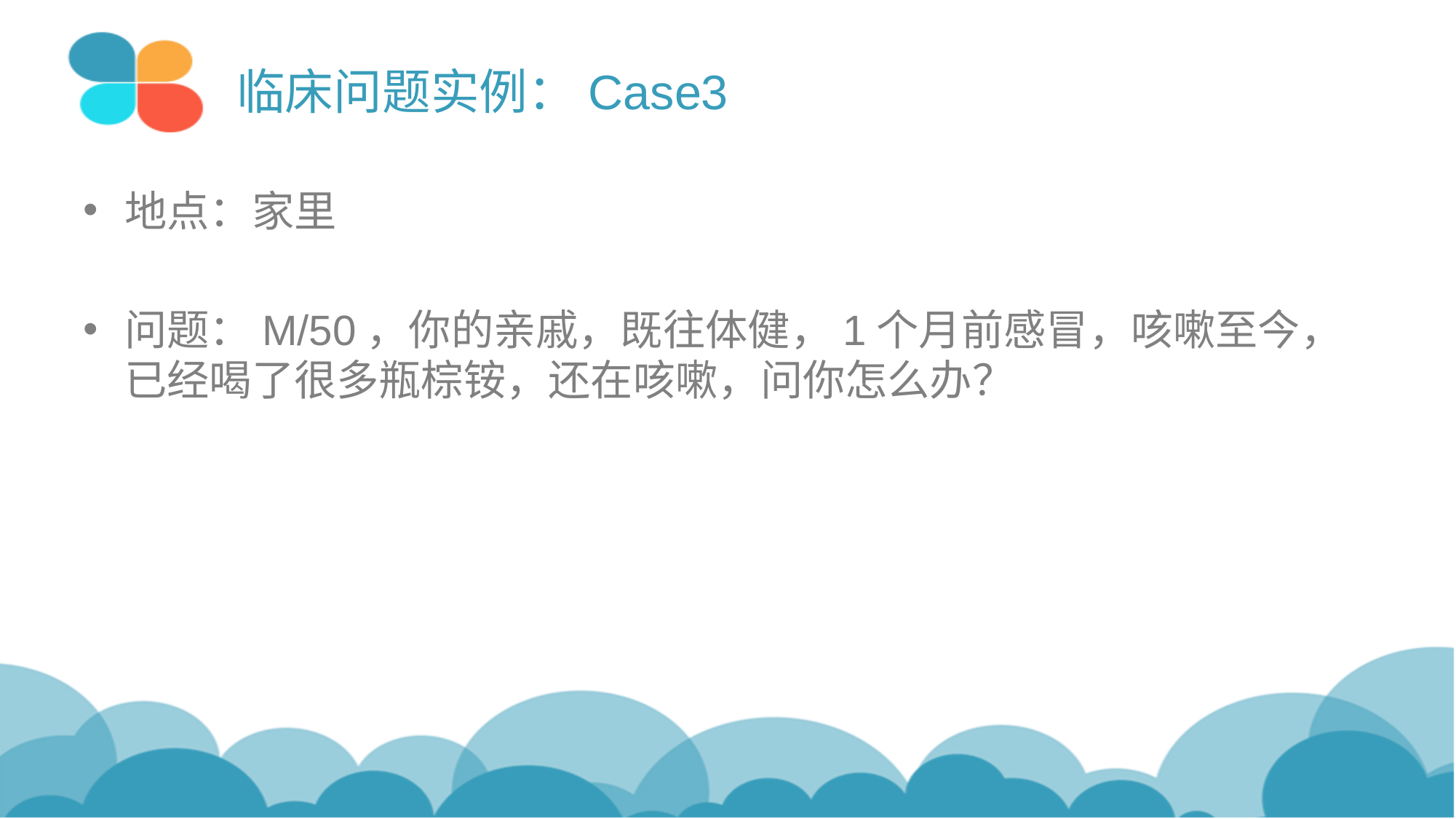

# 临床问题实例：Case3
地点：家里

问题：M/50，你的亲戚，既往体健，1个月前感冒，咳嗽至今，已经喝了很多瓶棕铵，还在咳嗽，问你怎么办？